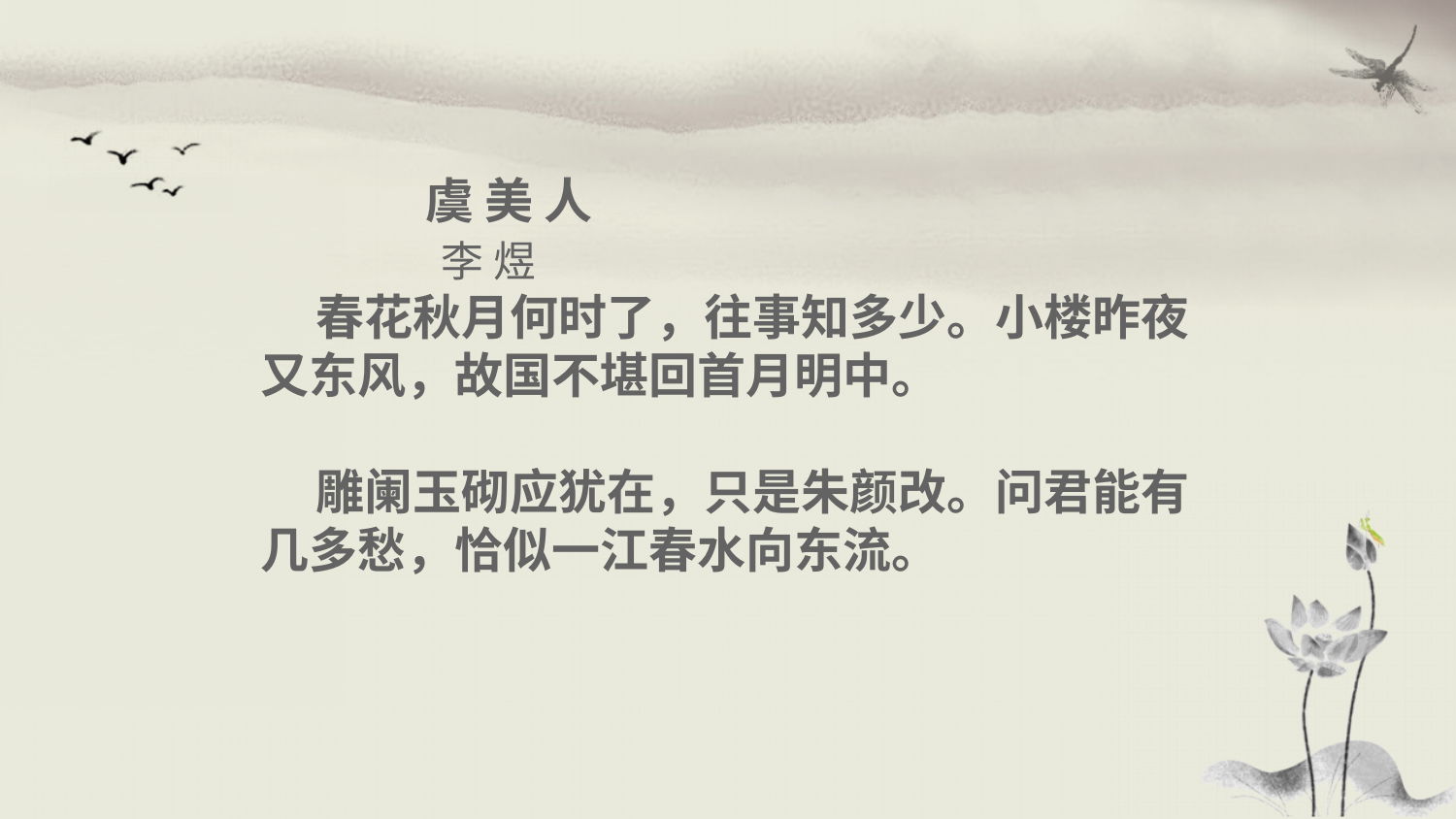

虞 美 人
                  李 煜
    春花秋月何时了，往事知多少。小楼昨夜又东风，故国不堪回首月明中。

    雕阑玉砌应犹在，只是朱颜改。问君能有几多愁，恰似一江春水向东流。